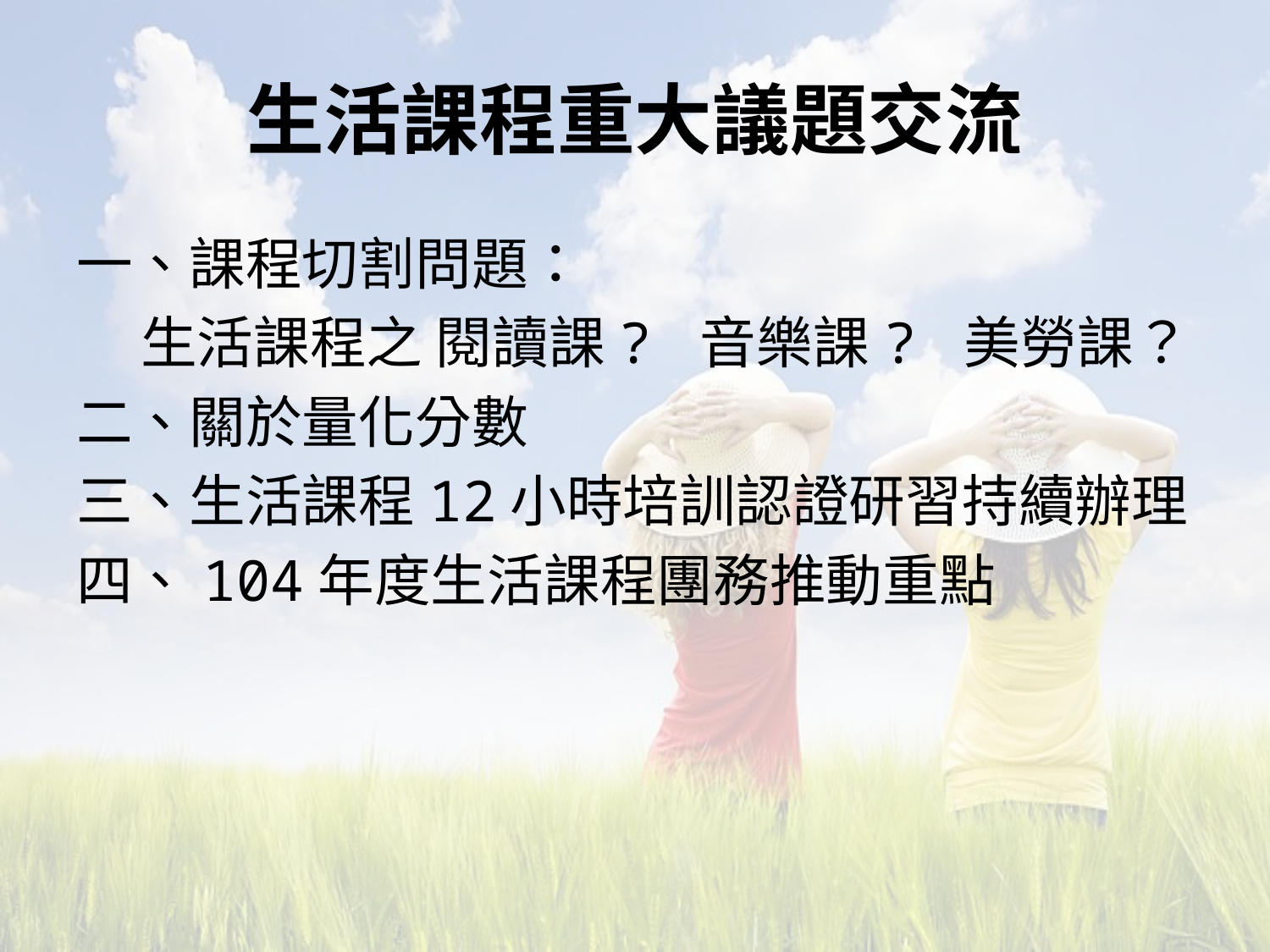

# 生活課程重大議題交流
一、課程切割問題：
    生活課程之 閱讀課? 音樂課? 美勞課？
二、關於量化分數
三、生活課程12小時培訓認證研習持續辦理
四、104年度生活課程團務推動重點